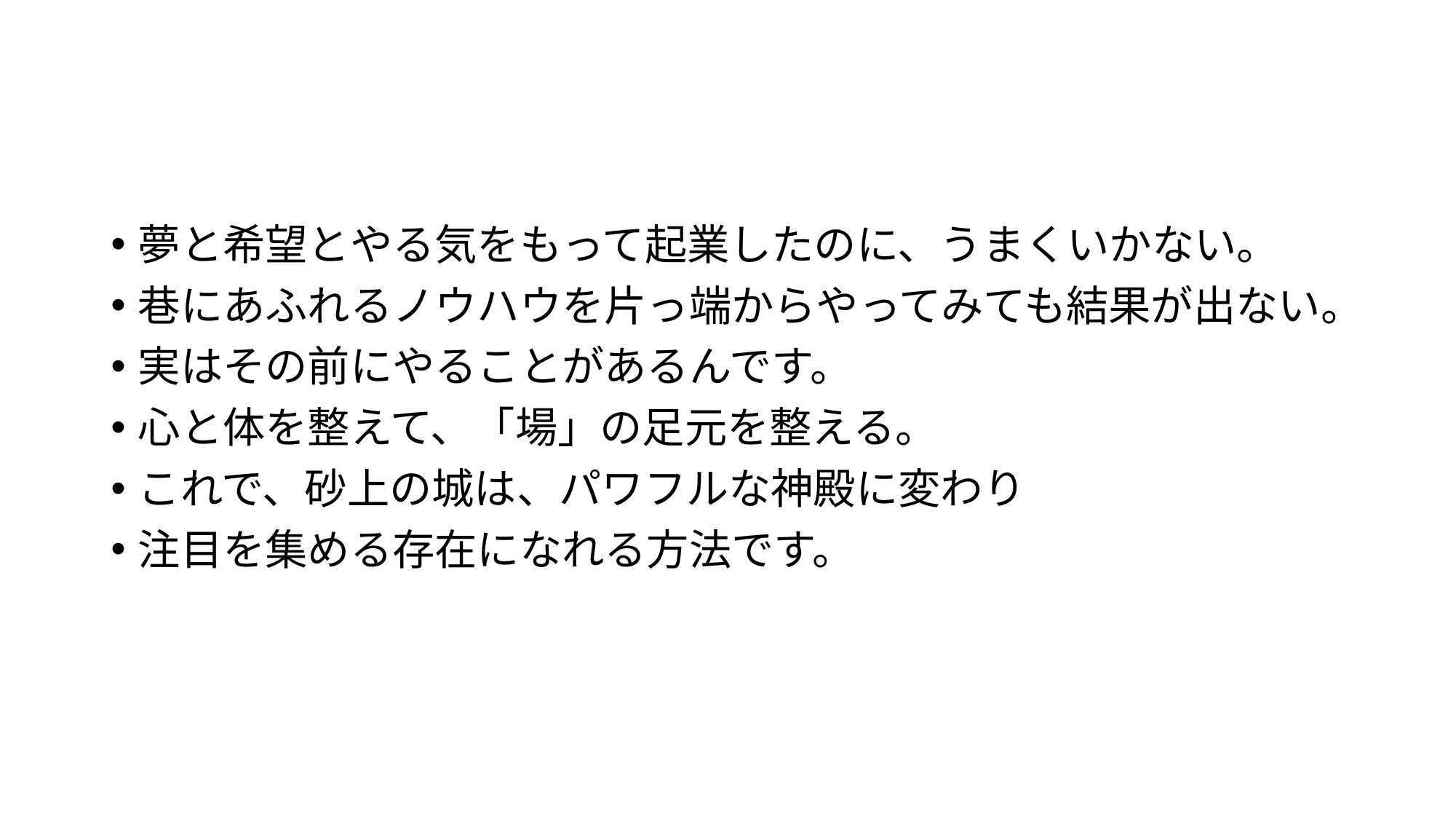

#
夢と希望とやる気をもって起業したのに、うまくいかない。
巷にあふれるノウハウを片っ端からやってみても結果が出ない。
実はその前にやることがあるんです。
心と体を整えて、「場」の足元を整える。
これで、砂上の城は、パワフルな神殿に変わり
注目を集める存在になれる方法です。